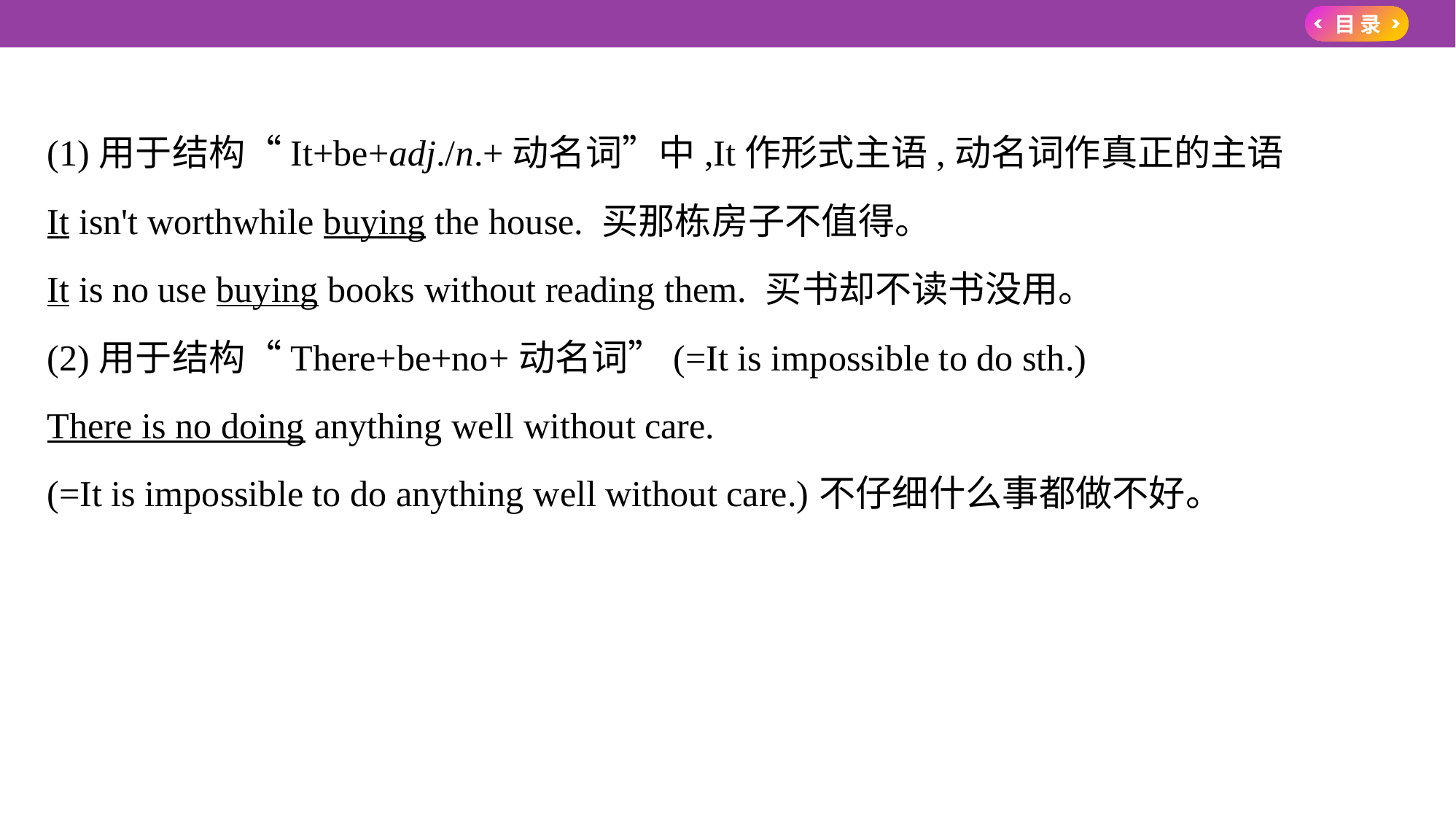

(1)用于结构“It+be+adj./n.+动名词”中,It作形式主语,动名词作真正的主语
It isn't worthwhile buying the house. 买那栋房子不值得。
It is no use buying books without reading them. 买书却不读书没用。
(2)用于结构“There+be+no+动名词”(=It is impossible to do sth.)
There is no doing anything well without care.
(=It is impossible to do anything well without care.)不仔细什么事都做不好。